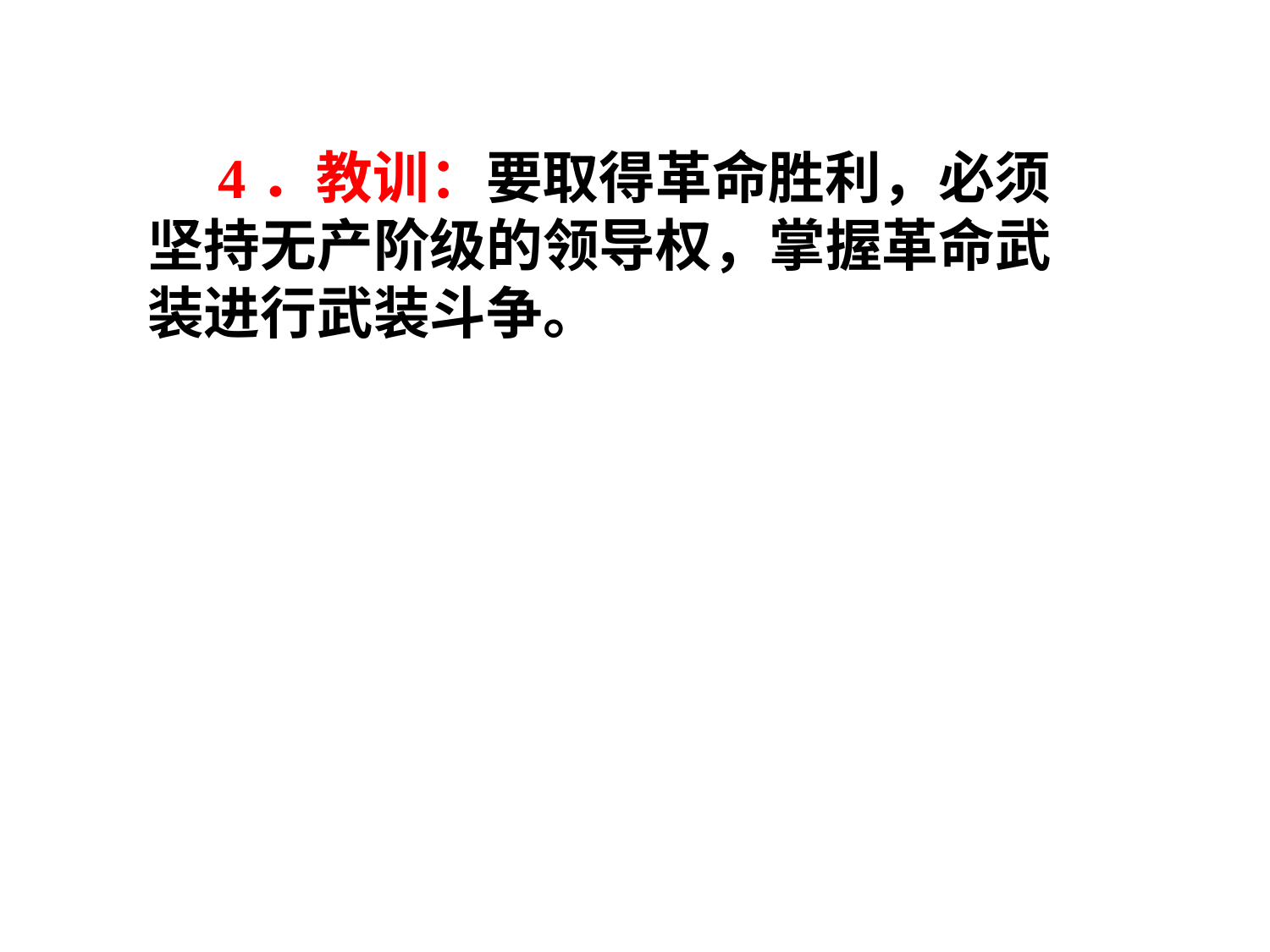

4．教训：要取得革命胜利，必须坚持无产阶级的领导权，掌握革命武装进行武装斗争。